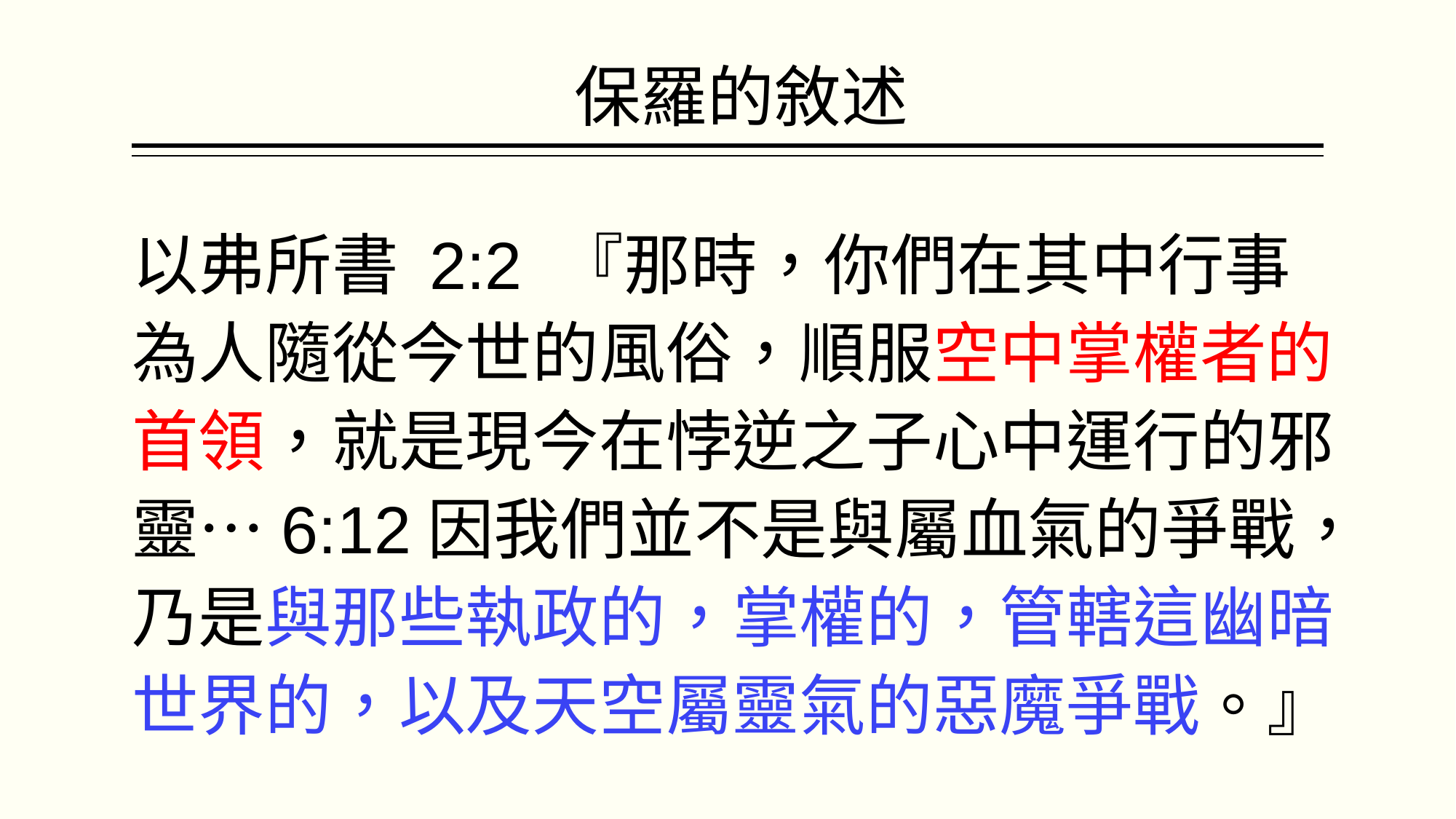

# 保羅的敘述
以弗所書 2:2 『那時，你們在其中行事為人隨從今世的風俗，順服空中掌權者的首領，就是現今在悖逆之子心中運行的邪靈…6:12因我們並不是與屬血氣的爭戰，乃是與那些執政的，掌權的，管轄這幽暗世界的，以及天空屬靈氣的惡魔爭戰。』